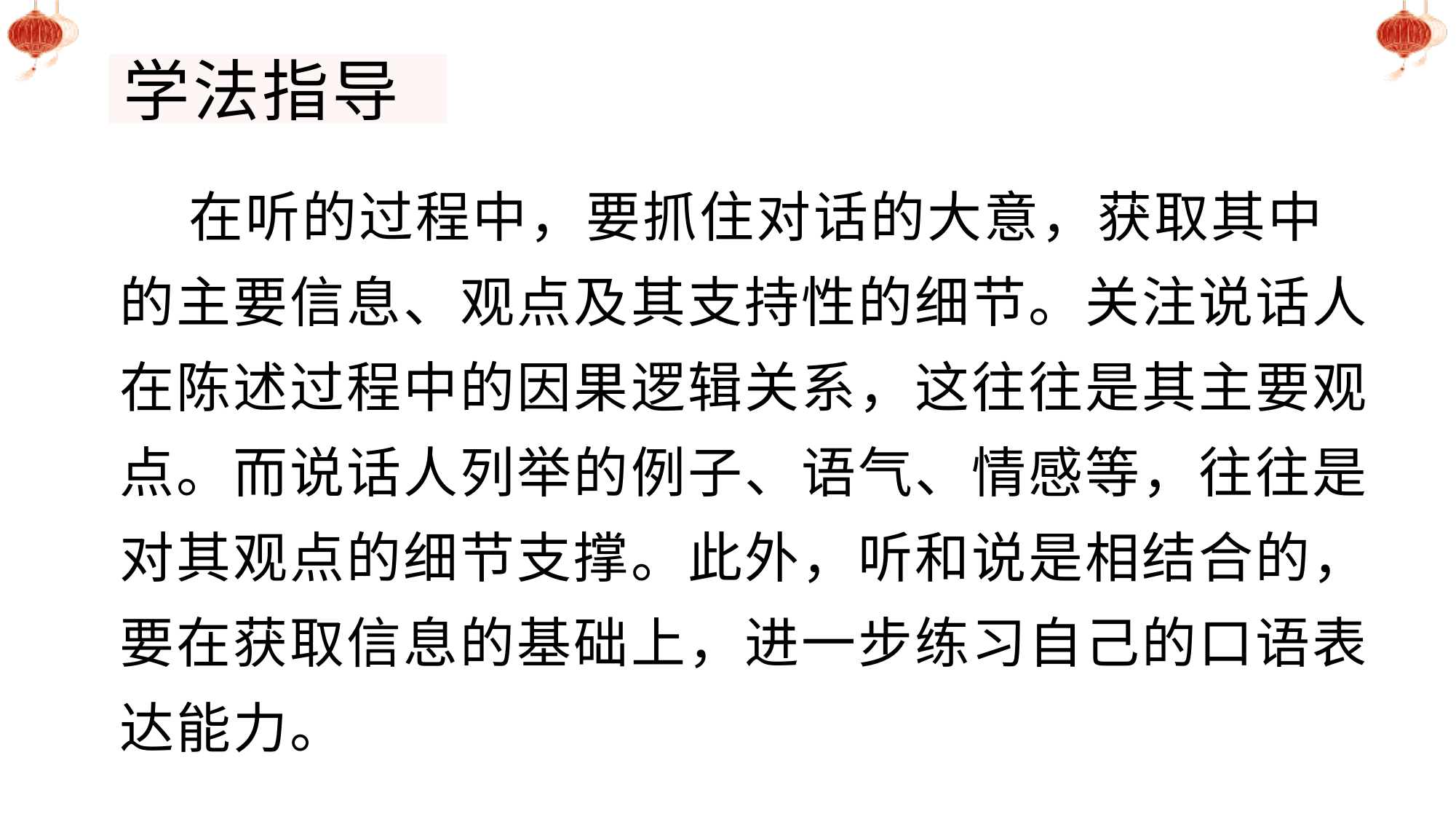

学法指导
    在听的过程中，要抓住对话的大意，获取其中的主要信息、观点及其支持性的细节。关注说话人在陈述过程中的因果逻辑关系，这往往是其主要观点。而说话人列举的例子、语气、情感等，往往是对其观点的细节支撑。此外，听和说是相结合的，要在获取信息的基础上，进一步练习自己的口语表达能力。